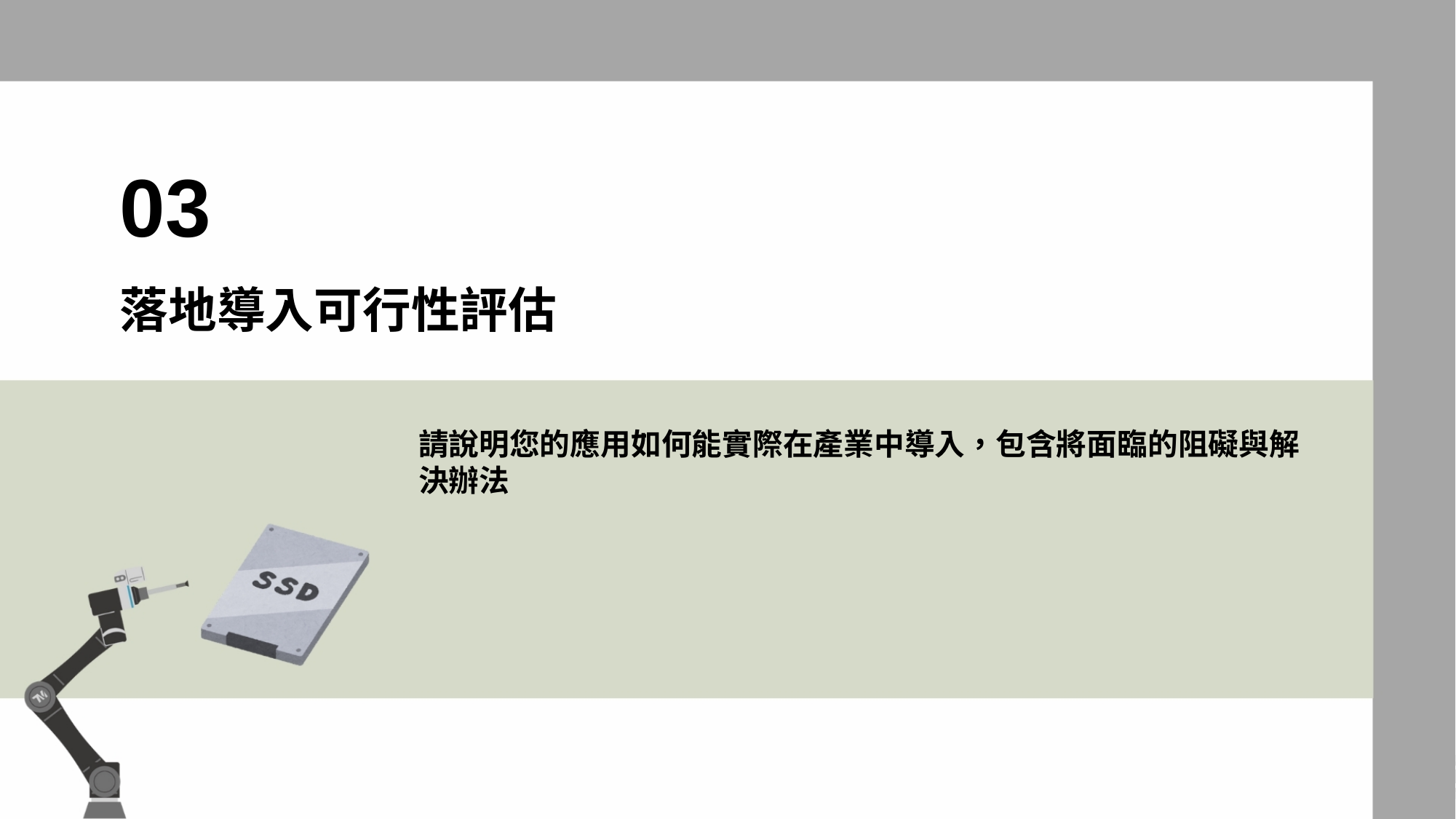

03
落地導入可行性評估
請說明您的應用如何能實際在產業中導入，包含將面臨的阻礙與解決辦法